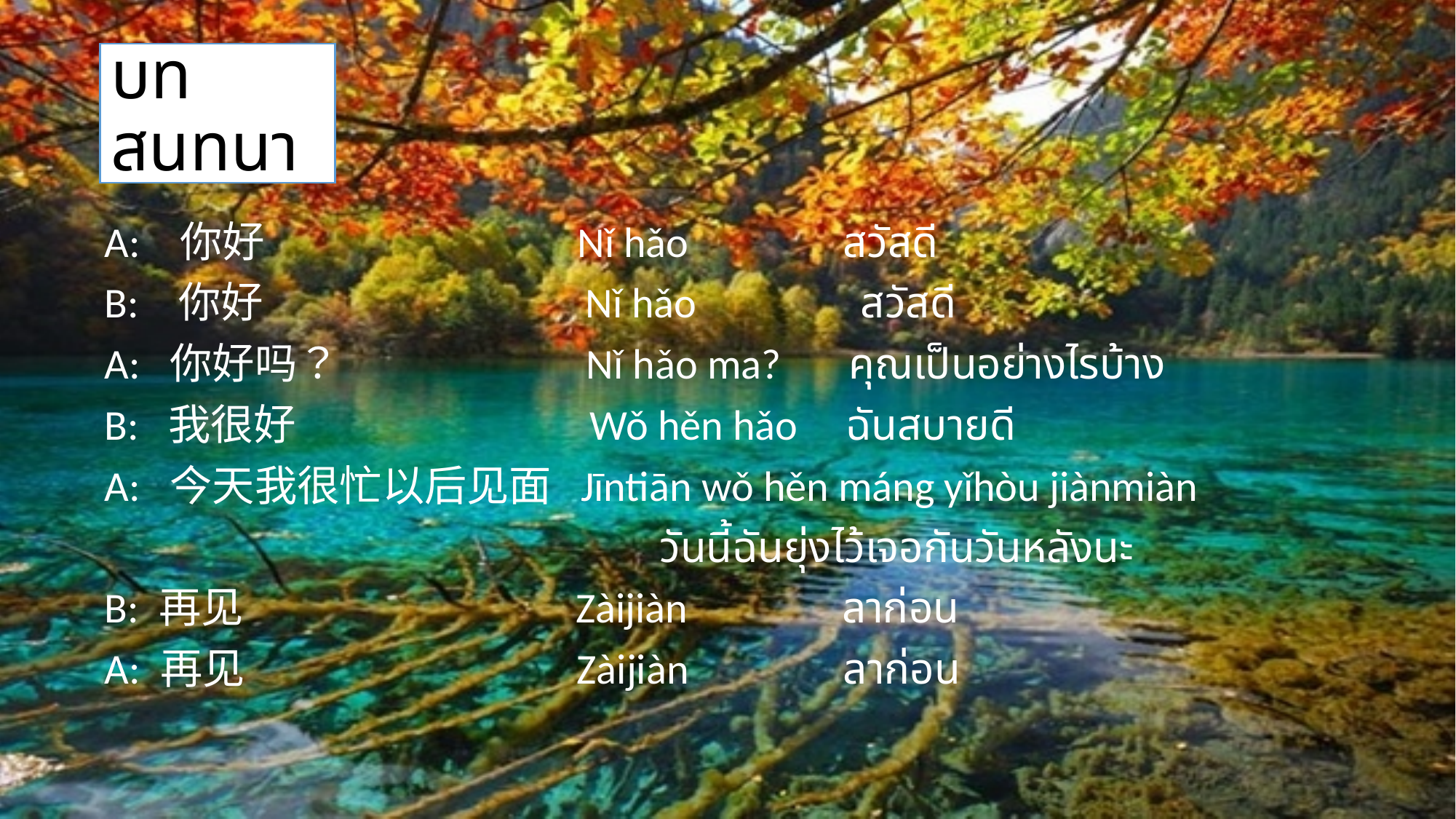

# บทสนทนา
A:   你好                                Nǐ hǎo                สวัสดี
B:   你好                                 Nǐ hǎo                 สวัสดี
A:  你好吗？                         Nǐ hǎo ma?       คุณเป็นอย่างไรบ้าง
B:  我很好                              Wǒ hěn hǎo     ฉันสบายดี
A:  今天我很忙以后见面  Jīntiān wǒ hěn máng yǐhòu jiànmiàn
                                                  วันนี้ฉันยุ่งไว้เจอกันวันหลังนะ
B: 再见                                  Zàijiàn                ลาก่อน
A: 再见                                  Zàijiàn                ลาก่อน